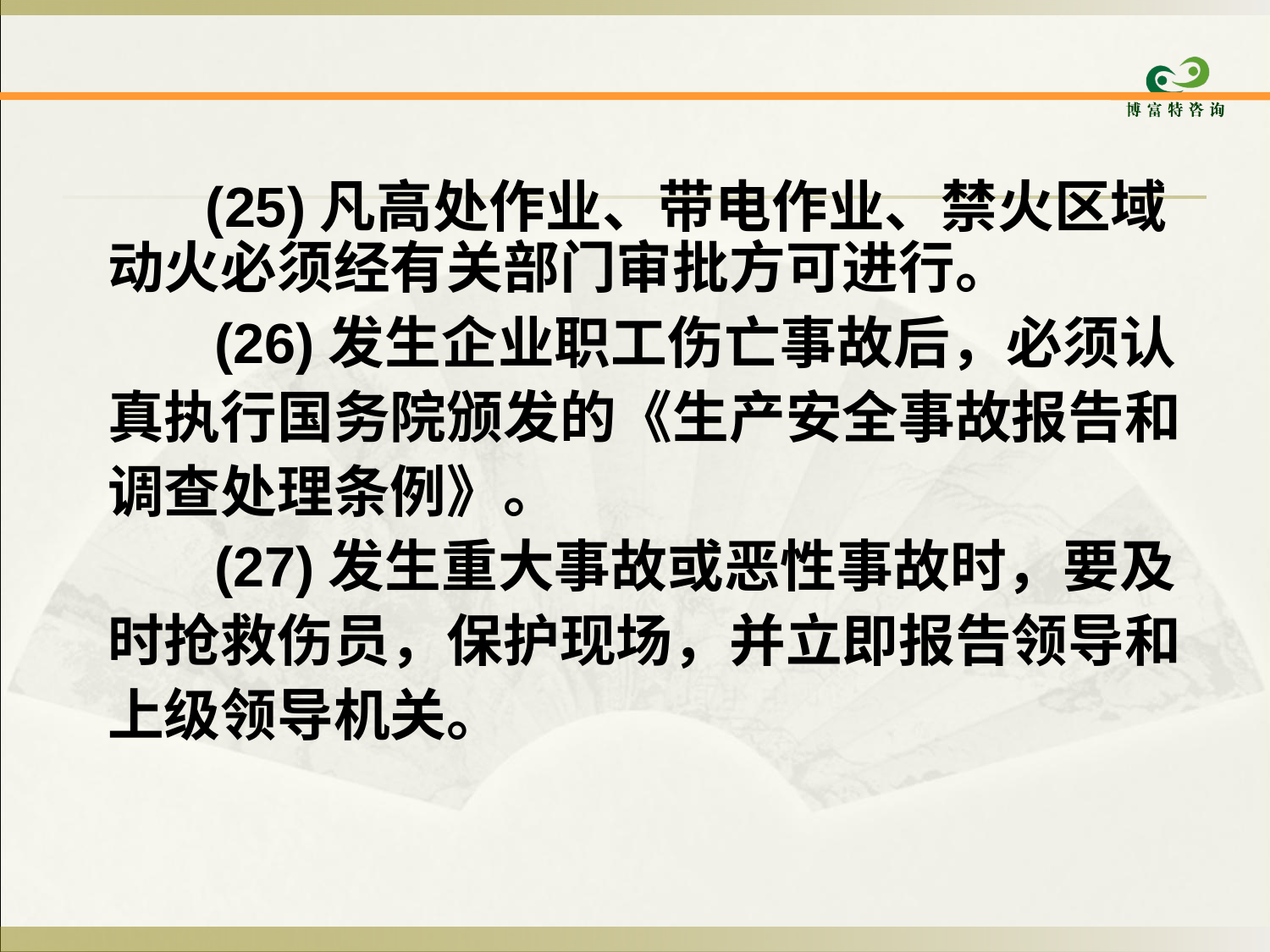

(25)凡高处作业、带电作业、禁火区域动火必须经有关部门审批方可进行。
　(26)发生企业职工伤亡事故后，必须认真执行国务院颁发的《生产安全事故报告和调查处理条例》。
　(27)发生重大事故或恶性事故时，要及时抢救伤员，保护现场，并立即报告领导和上级领导机关。
90